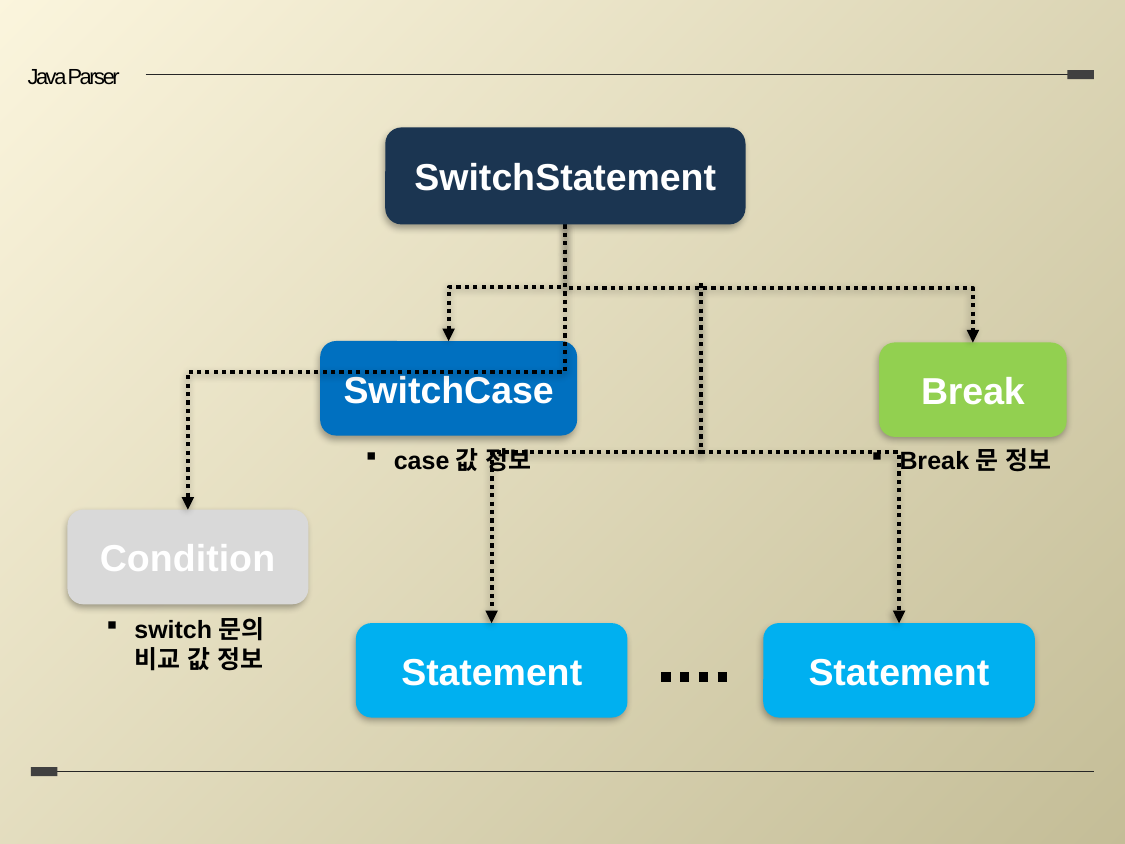

Java Parser

SwitchStatement
SwitchCase
Break
case값 정보
Break문 정보
Condition
switch문의
비교 값 정보
Statement
Statement